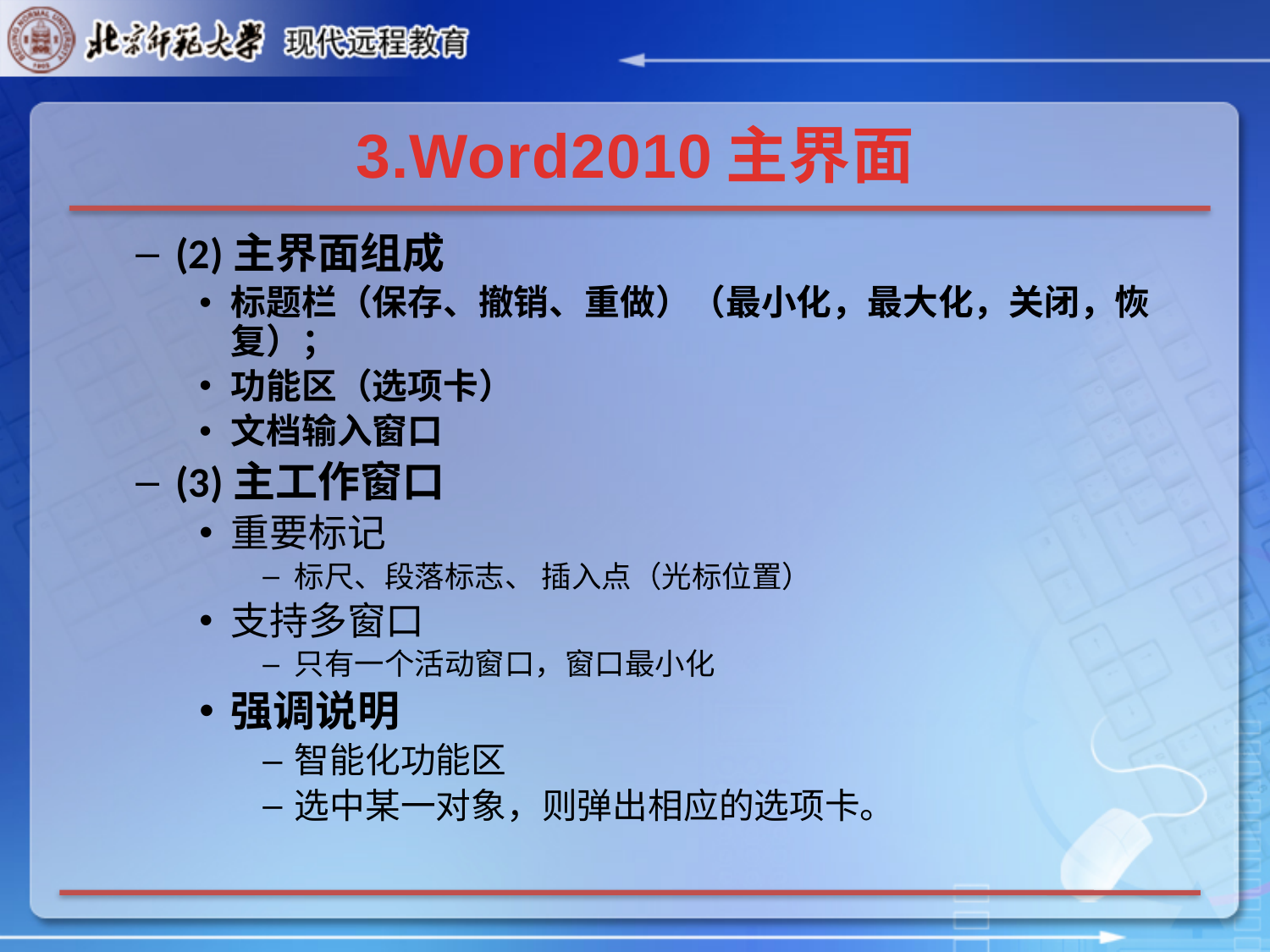

# 3.Word2010主界面
(2)主界面组成
标题栏（保存、撤销、重做）（最小化，最大化，关闭，恢复）；
功能区（选项卡）
文档输入窗口
(3)主工作窗口
重要标记
标尺、段落标志、 插入点（光标位置）
支持多窗口
只有一个活动窗口，窗口最小化
强调说明
智能化功能区
选中某一对象，则弹出相应的选项卡。